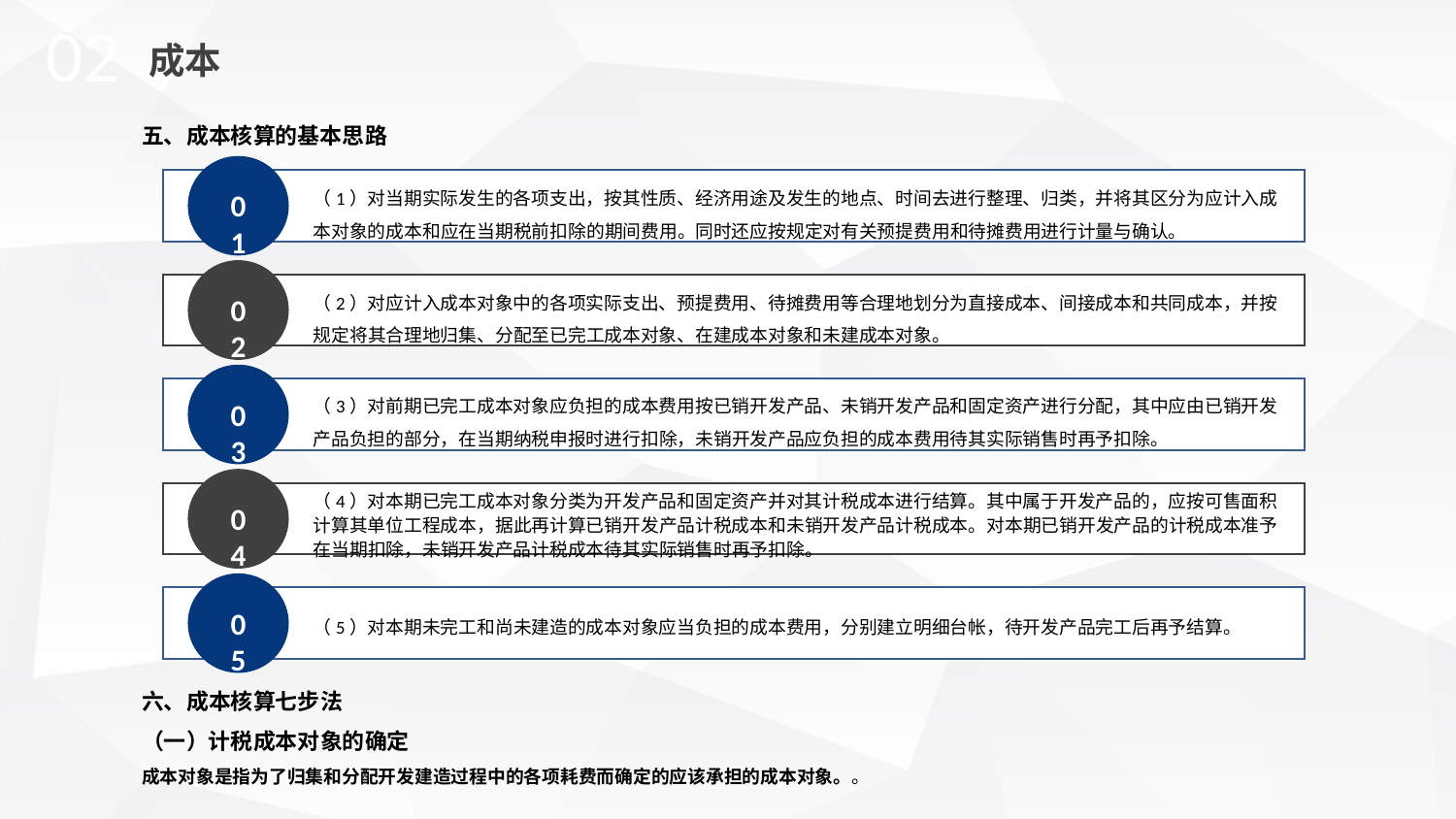

02
成本
五、成本核算的基本思路

01
（1）对当期实际发生的各项支出，按其性质、经济用途及发生的地点、时间去进行整理、归类，并将其区分为应计入成本对象的成本和应在当期税前扣除的期间费用。同时还应按规定对有关预提费用和待摊费用进行计量与确认。

02
（2）对应计入成本对象中的各项实际支出、预提费用、待摊费用等合理地划分为直接成本、间接成本和共同成本，并按规定将其合理地归集、分配至已完工成本对象、在建成本对象和未建成本对象。

03
（3）对前期已完工成本对象应负担的成本费用按已销开发产品、未销开发产品和固定资产进行分配，其中应由已销开发产品负担的部分，在当期纳税申报时进行扣除，未销开发产品应负担的成本费用待其实际销售时再予扣除。

04
（4）对本期已完工成本对象分类为开发产品和固定资产并对其计税成本进行结算。其中属于开发产品的，应按可售面积计算其单位工程成本，据此再计算已销开发产品计税成本和未销开发产品计税成本。对本期已销开发产品的计税成本准予在当期扣除，未销开发产品计税成本待其实际销售时再予扣除。

05

（5）对本期未完工和尚未建造的成本对象应当负担的成本费用，分别建立明细台帐，待开发产品完工后再予结算。
六、成本核算七步法
（一）计税成本对象的确定
成本对象是指为了归集和分配开发建造过程中的各项耗费而确定的应该承担的成本对象。。